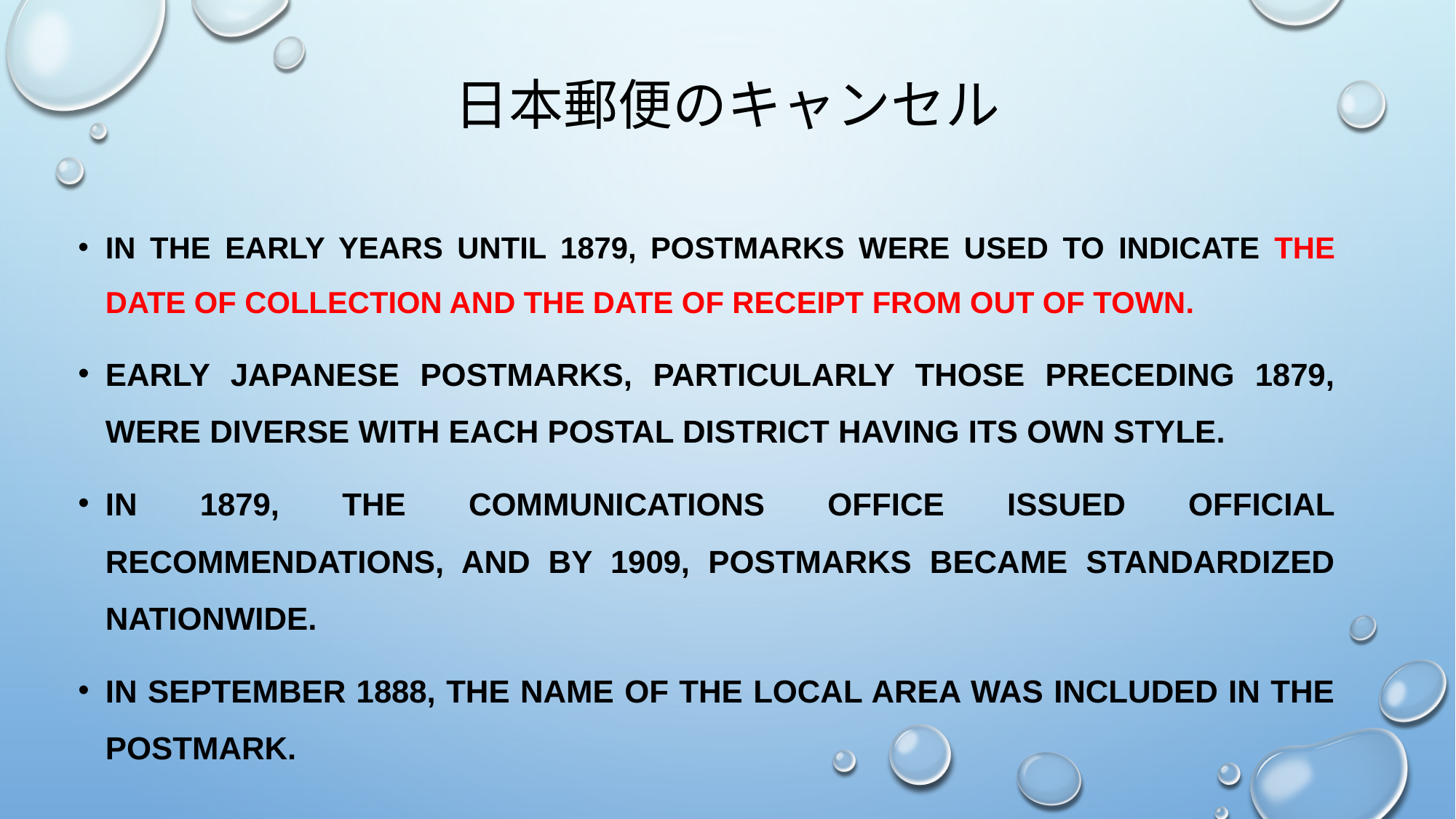

# 日本郵便のキャンセル
In the early years until 1879, postmarks were used to indicate the date of collection and the date of receipt from out of town.
Early Japanese postmarks, particularly those preceding 1879, were diverse with each postal district having its own style.
In 1879, the Communications Office issued official recommendations, and by 1909, postmarks became standardized nationwide.
In September 1888, the name of the local area was included in the postmark.